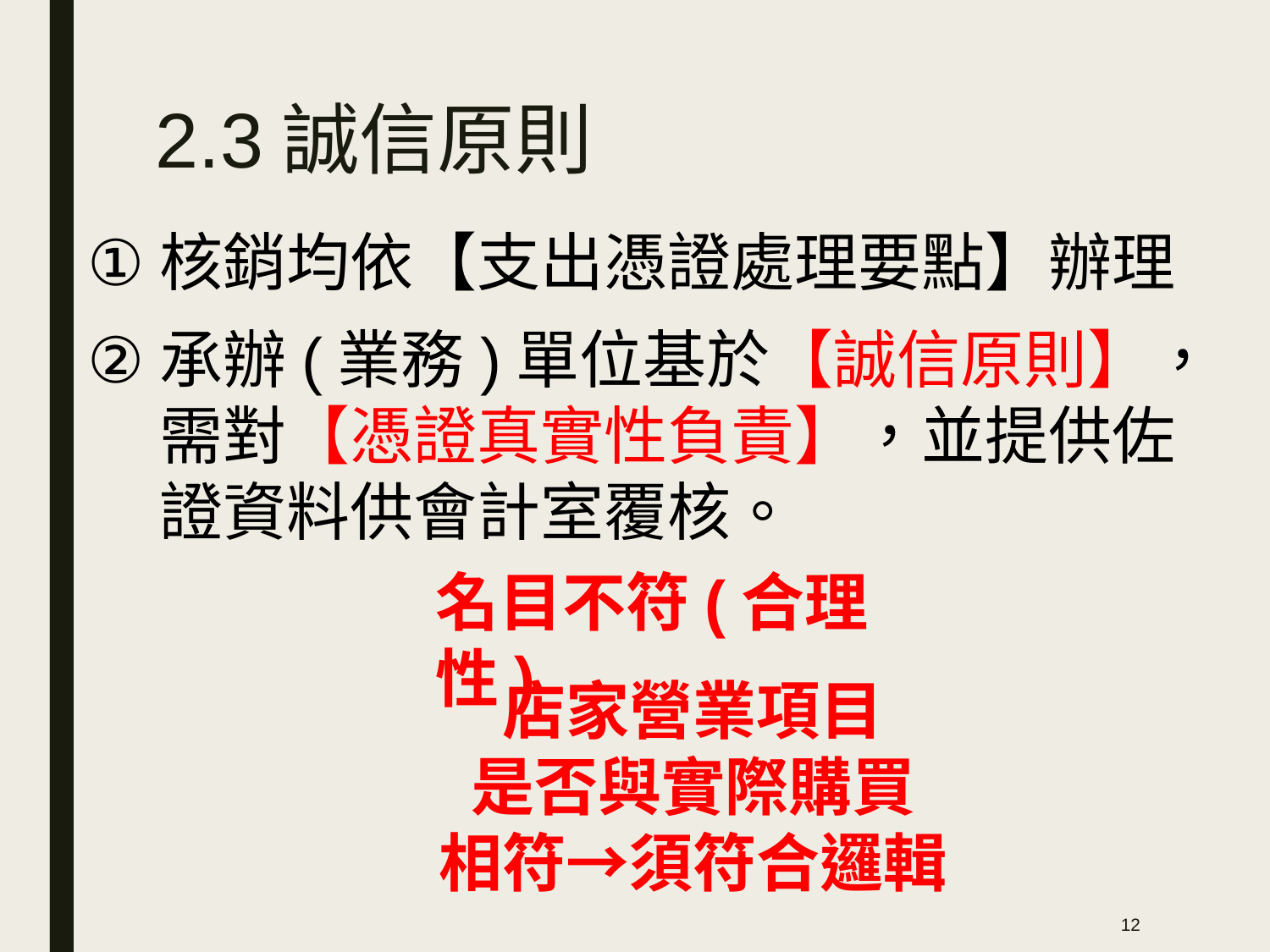

# 2.3誠信原則
核銷均依【支出憑證處理要點】辦理
承辦(業務)單位基於【誠信原則】，需對【憑證真實性負責】，並提供佐證資料供會計室覆核。
名目不符(合理性)

店家營業項目
是否與實際購買
相符→須符合邏輯
12